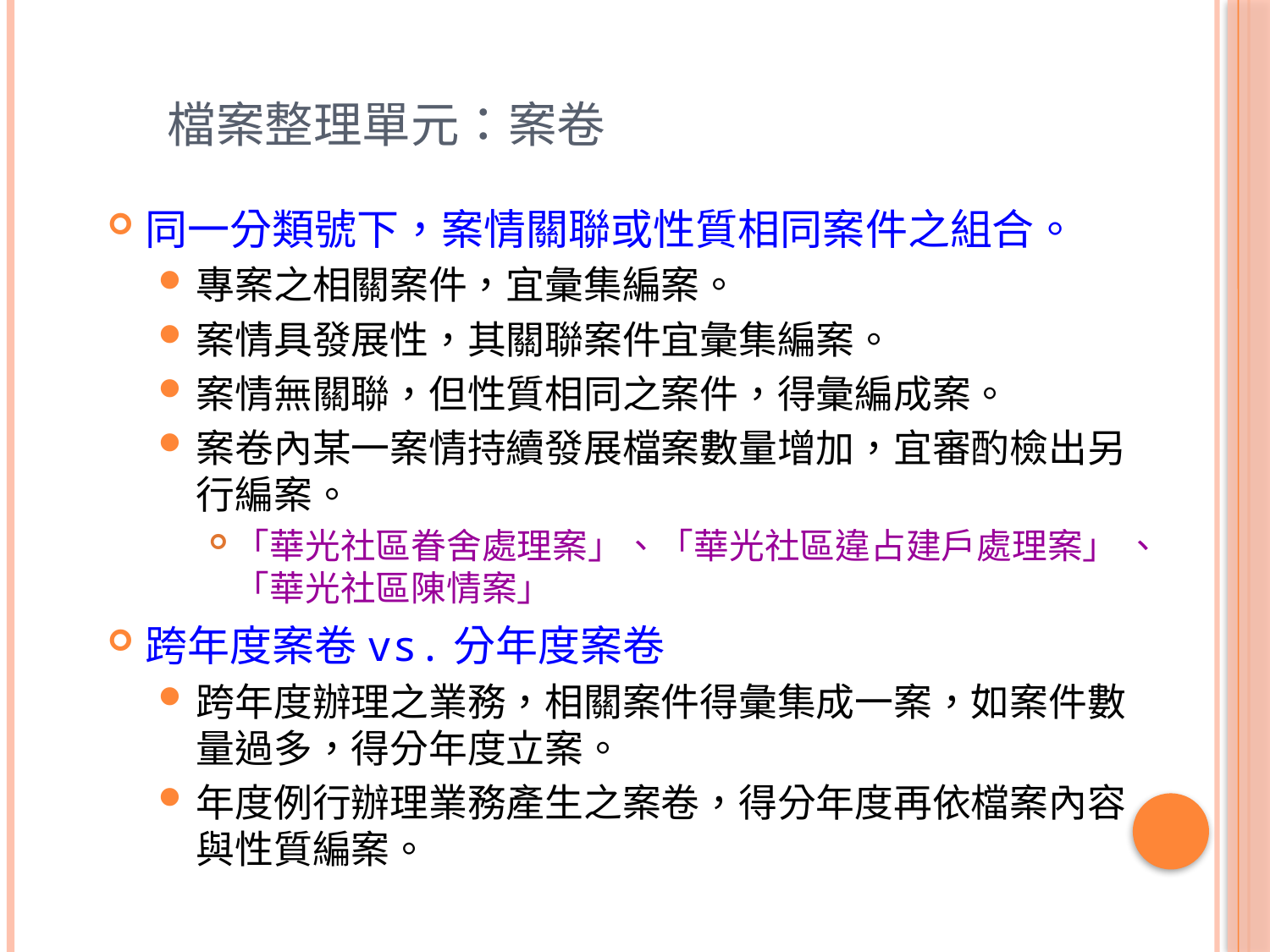

# 檔案整理單元：案卷
同一分類號下，案情關聯或性質相同案件之組合。
專案之相關案件，宜彙集編案。
案情具發展性，其關聯案件宜彙集編案。
案情無關聯，但性質相同之案件，得彙編成案。
案卷內某一案情持續發展檔案數量增加，宜審酌檢出另行編案。
「華光社區眷舍處理案」、「華光社區違占建戶處理案」 、「華光社區陳情案」
跨年度案卷vs.分年度案卷
跨年度辦理之業務，相關案件得彙集成一案，如案件數量過多，得分年度立案。
年度例行辦理業務產生之案卷，得分年度再依檔案內容與性質編案。